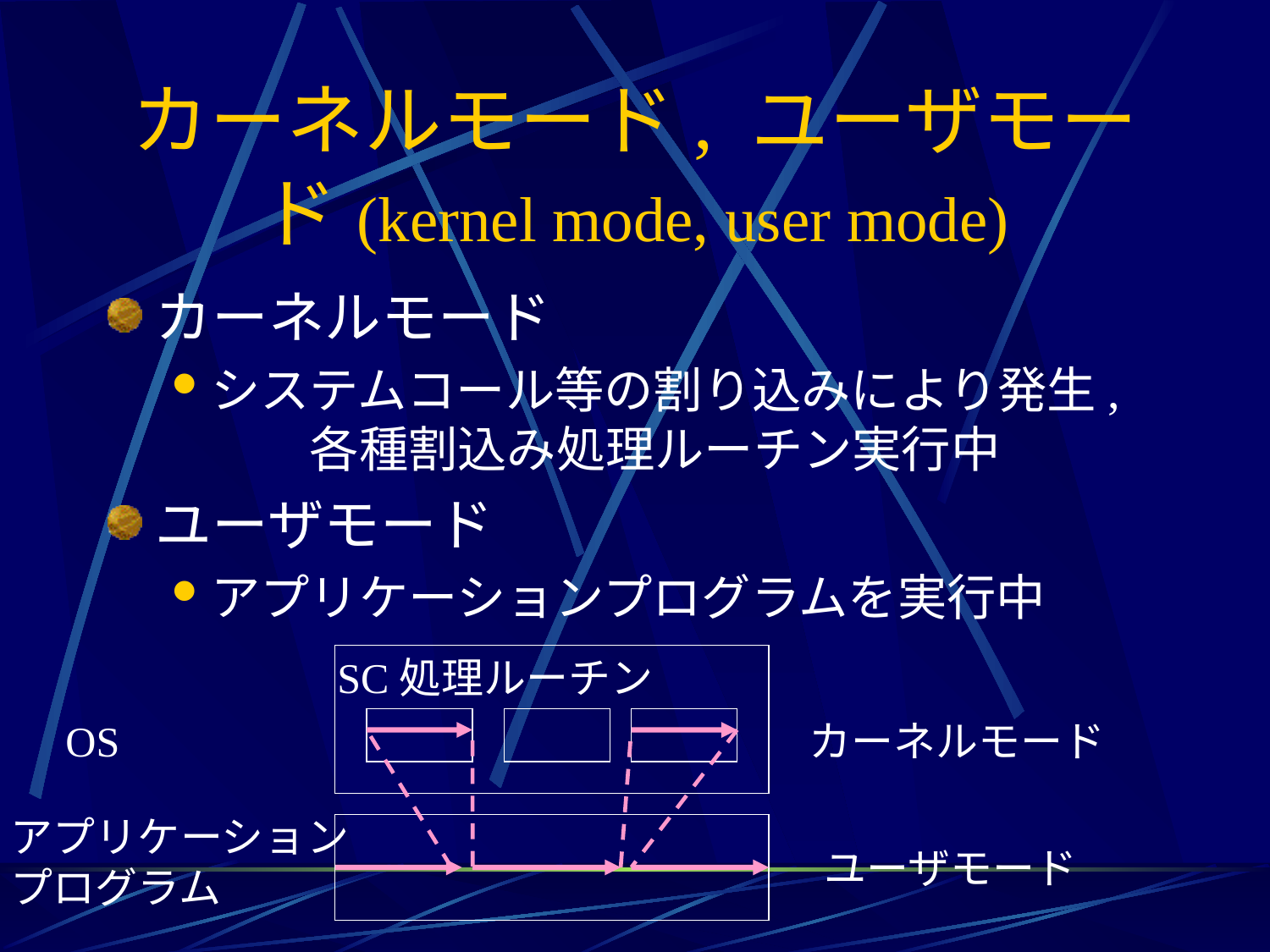

# カーネルモード, ユーザモード(kernel mode, user mode)
カーネルモード
システムコール等の割り込みにより発生, 　　各種割込み処理ルーチン実行中
ユーザモード
アプリケーションプログラムを実行中

SC処理ルーチン
OS

カーネルモード
ユーザモード

アプリケーション
プログラム